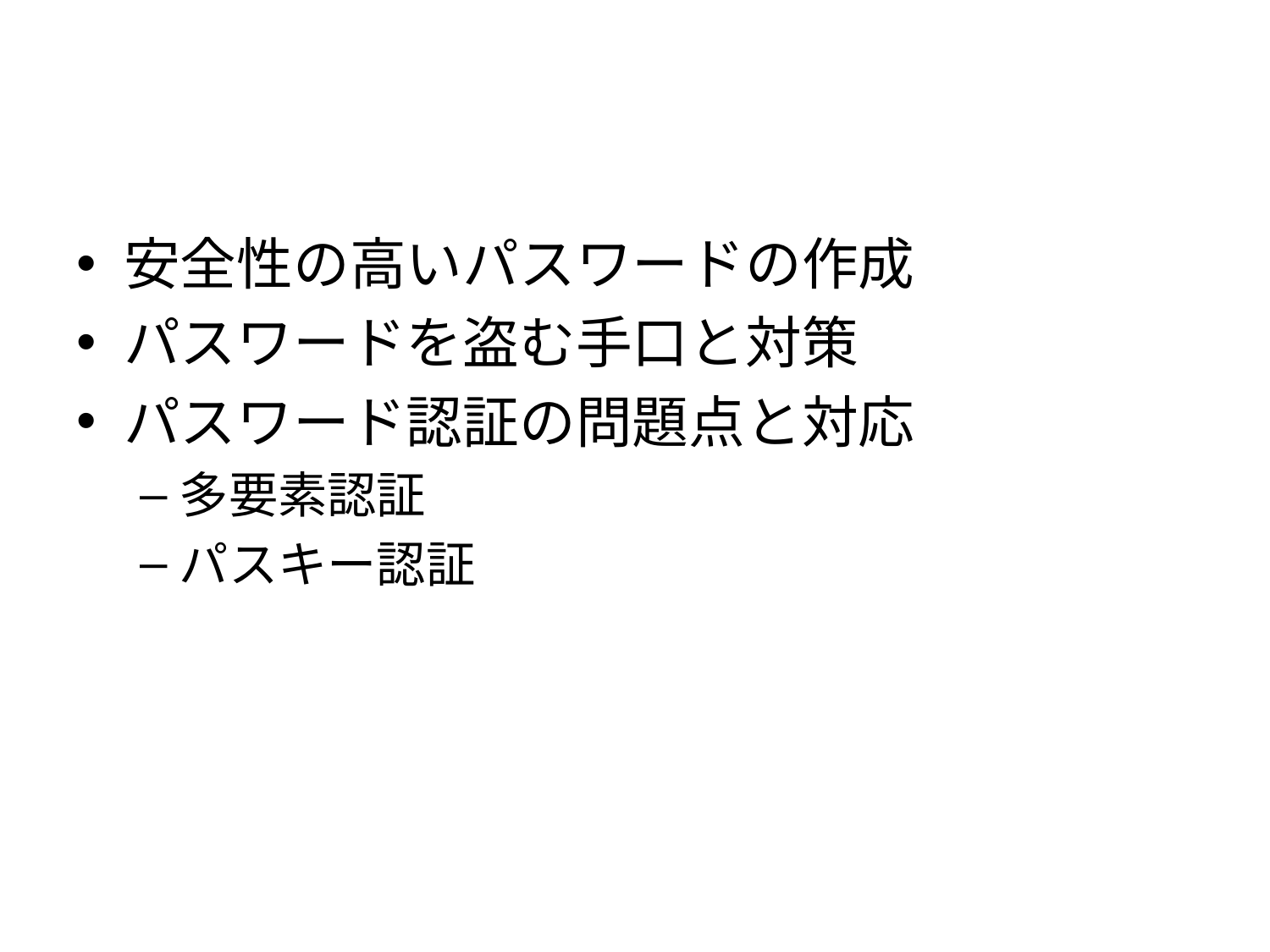

#
安全性の高いパスワードの作成
パスワードを盗む手口と対策
パスワード認証の問題点と対応
多要素認証
パスキー認証